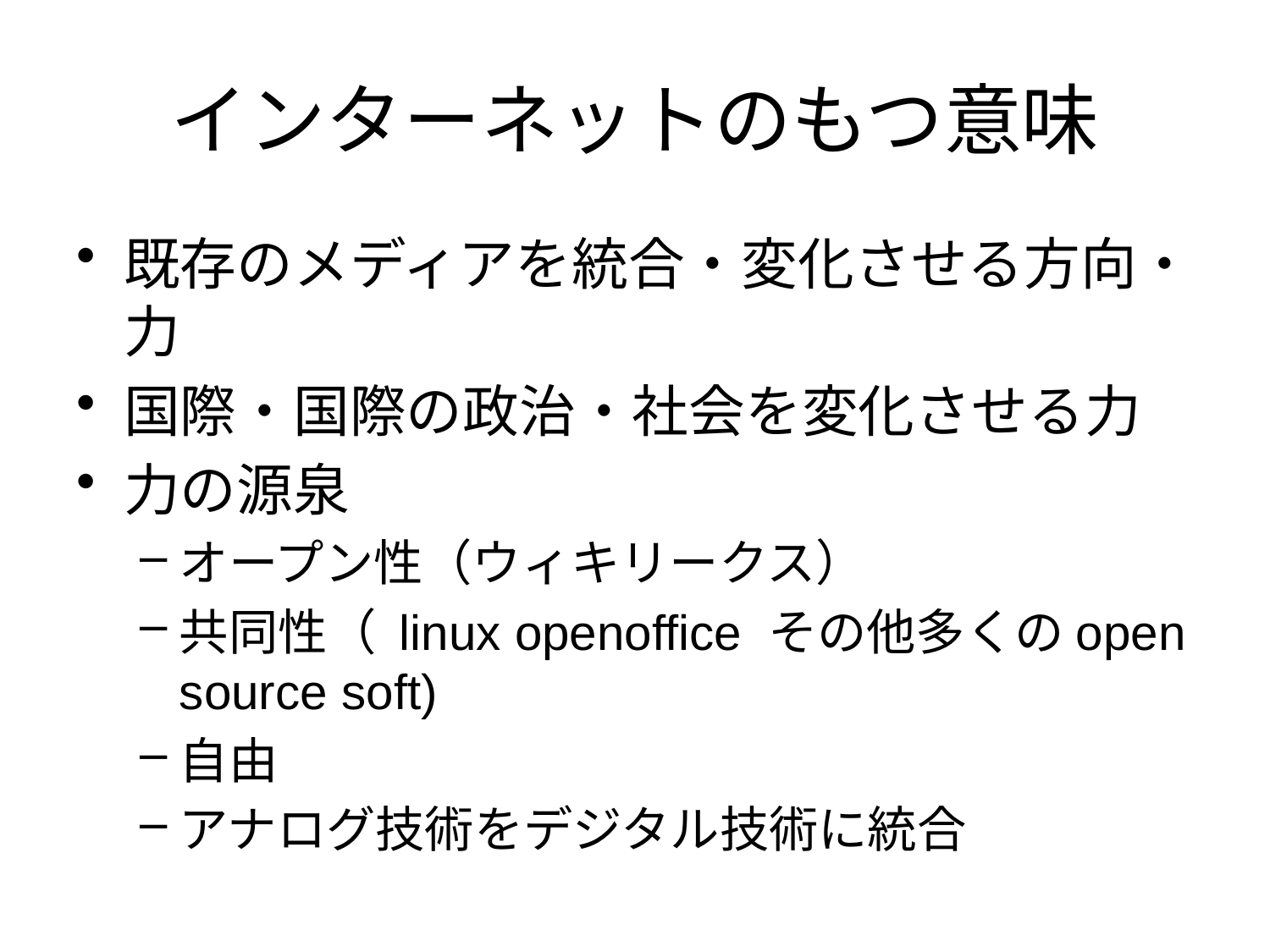

# インターネットのもつ意味
既存のメディアを統合・変化させる方向・力
国際・国際の政治・社会を変化させる力
力の源泉
オープン性（ウィキリークス）
共同性（ linux openoffice その他多くのopen source soft)
自由
アナログ技術をデジタル技術に統合